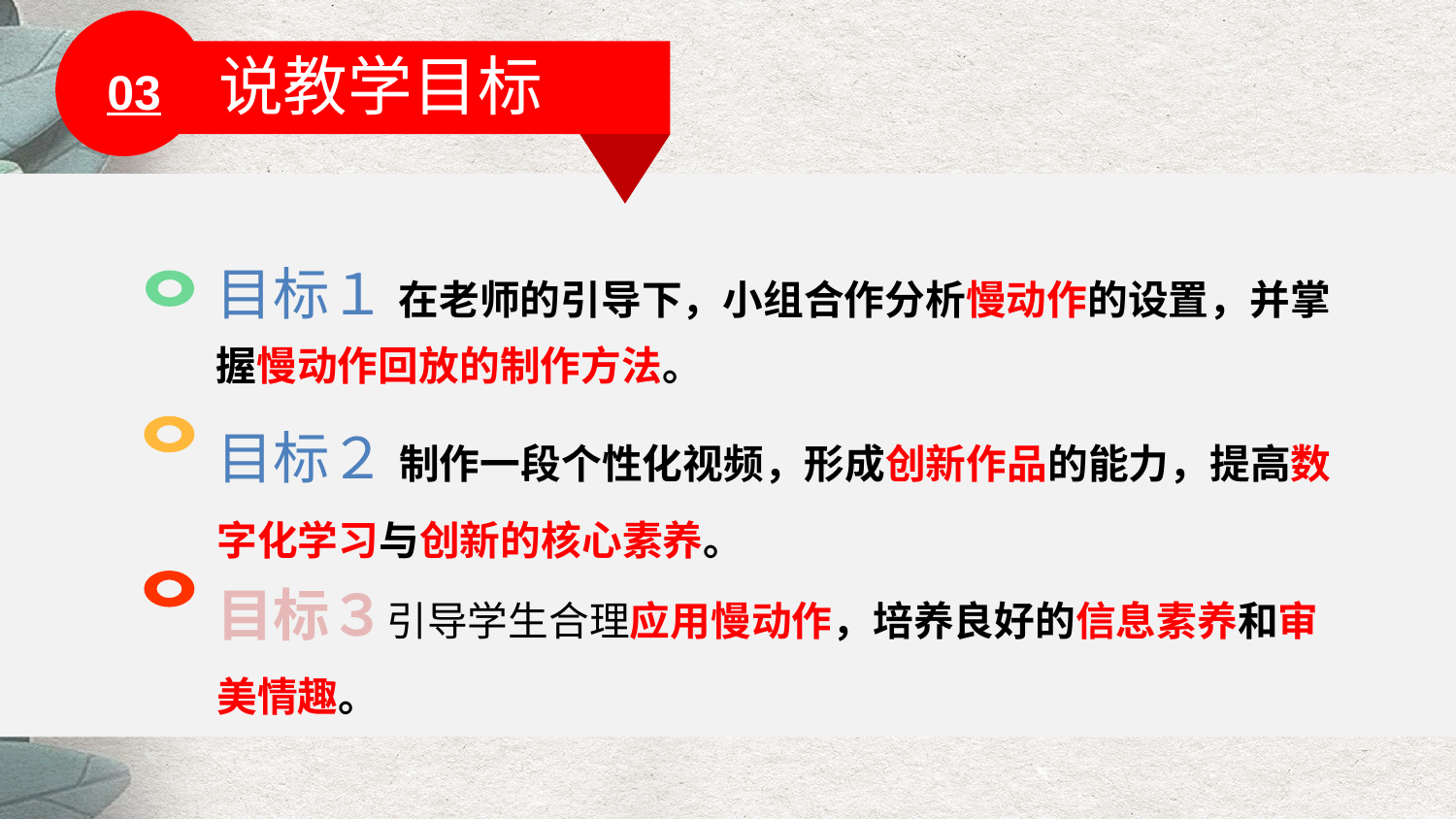

说教学目标

03

目标１ 在老师的引导下，小组合作分析慢动作的设置，并掌握慢动作回放的制作方法。

目标２ 制作一段个性化视频，形成创新作品的能力，提高数字化学习与创新的核心素养。

目标３引导学生合理应用慢动作，培养良好的信息素养和审美情趣。